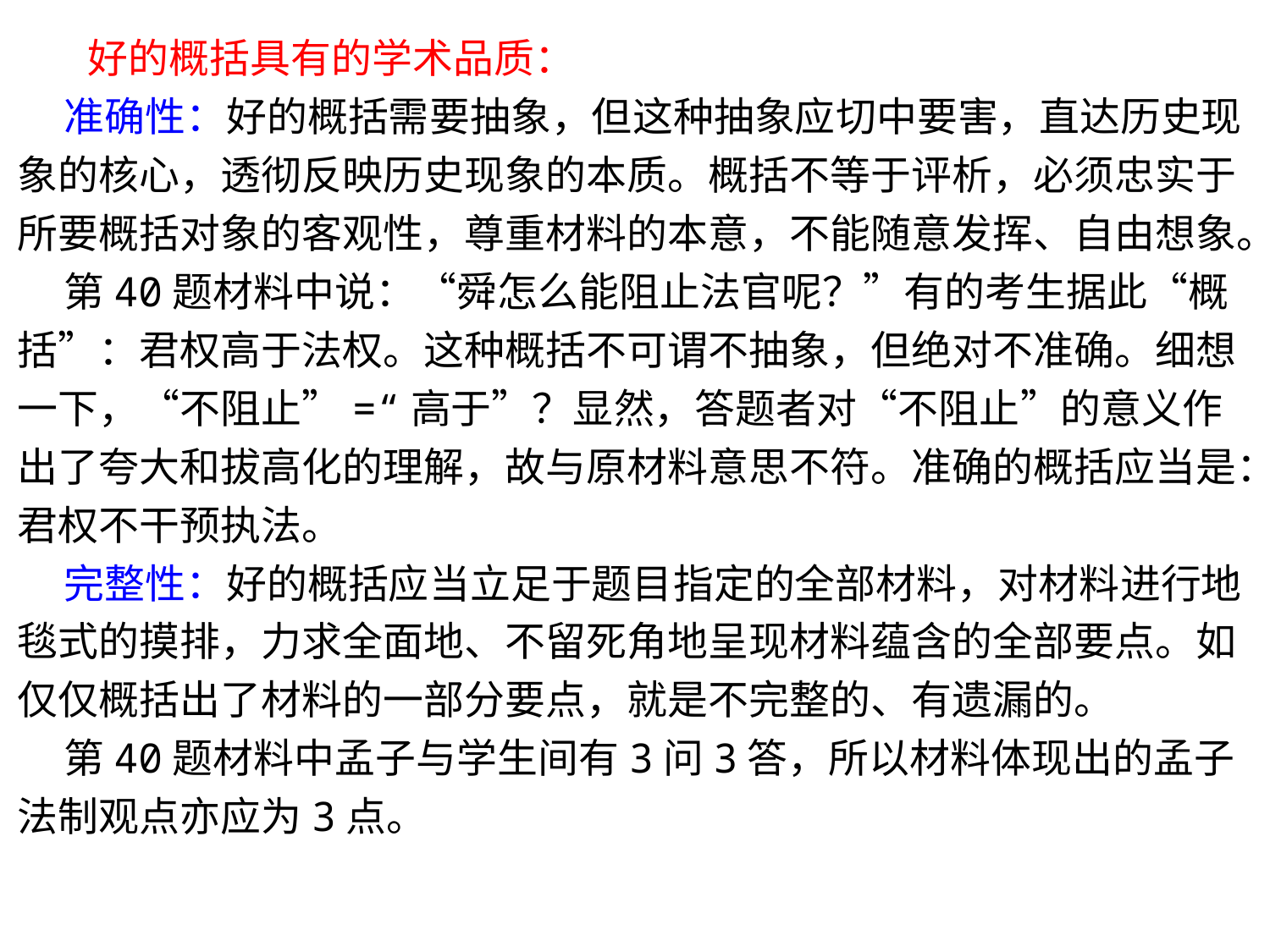

好的概括具有的学术品质：
    准确性：好的概括需要抽象，但这种抽象应切中要害，直达历史现象的核心，透彻反映历史现象的本质。概括不等于评析，必须忠实于所要概括对象的客观性，尊重材料的本意，不能随意发挥、自由想象。
    第40题材料中说：“舜怎么能阻止法官呢？”有的考生据此“概括”：君权高于法权。这种概括不可谓不抽象，但绝对不准确。细想一下，“不阻止”=“高于”？显然，答题者对“不阻止”的意义作出了夸大和拔高化的理解，故与原材料意思不符。准确的概括应当是：君权不干预执法。
    完整性：好的概括应当立足于题目指定的全部材料，对材料进行地毯式的摸排，力求全面地、不留死角地呈现材料蕴含的全部要点。如仅仅概括出了材料的一部分要点，就是不完整的、有遗漏的。
    第40题材料中孟子与学生间有3问3答，所以材料体现出的孟子法制观点亦应为3点。